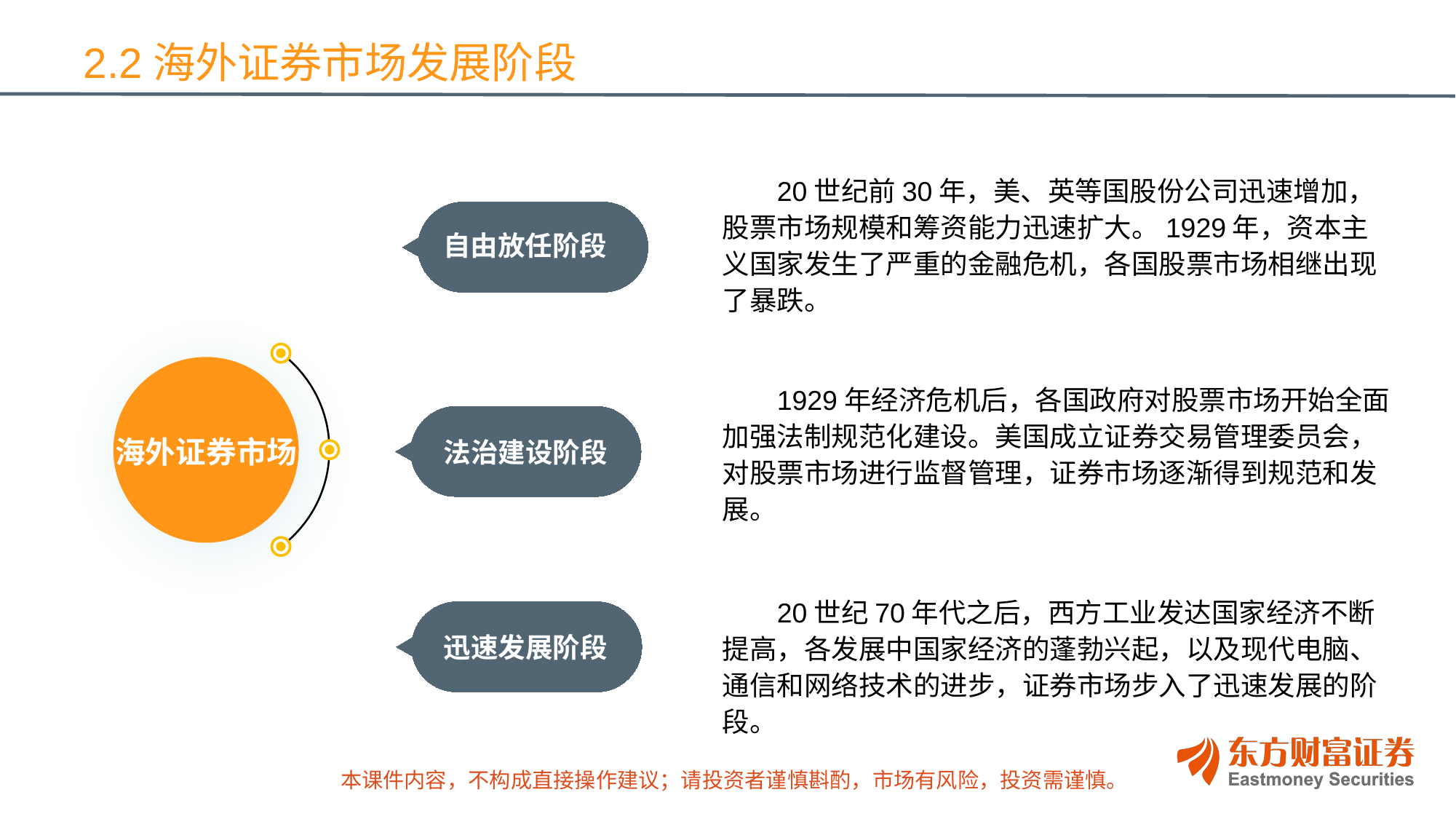

2.2海外证券市场发展阶段
20世纪前30年，美、英等国股份公司迅速增加，股票市场规模和筹资能力迅速扩大。1929年，资本主义国家发生了严重的金融危机，各国股票市场相继出现了暴跌。

自由放任阶段

海外证券市场

1929年经济危机后，各国政府对股票市场开始全面加强法制规范化建设。美国成立证券交易管理委员会，对股票市场进行监督管理，证券市场逐渐得到规范和发展。

法治建设阶段

20世纪70年代之后，西方工业发达国家经济不断提高，各发展中国家经济的蓬勃兴起，以及现代电脑、通信和网络技术的进步，证券市场步入了迅速发展的阶段。

迅速发展阶段